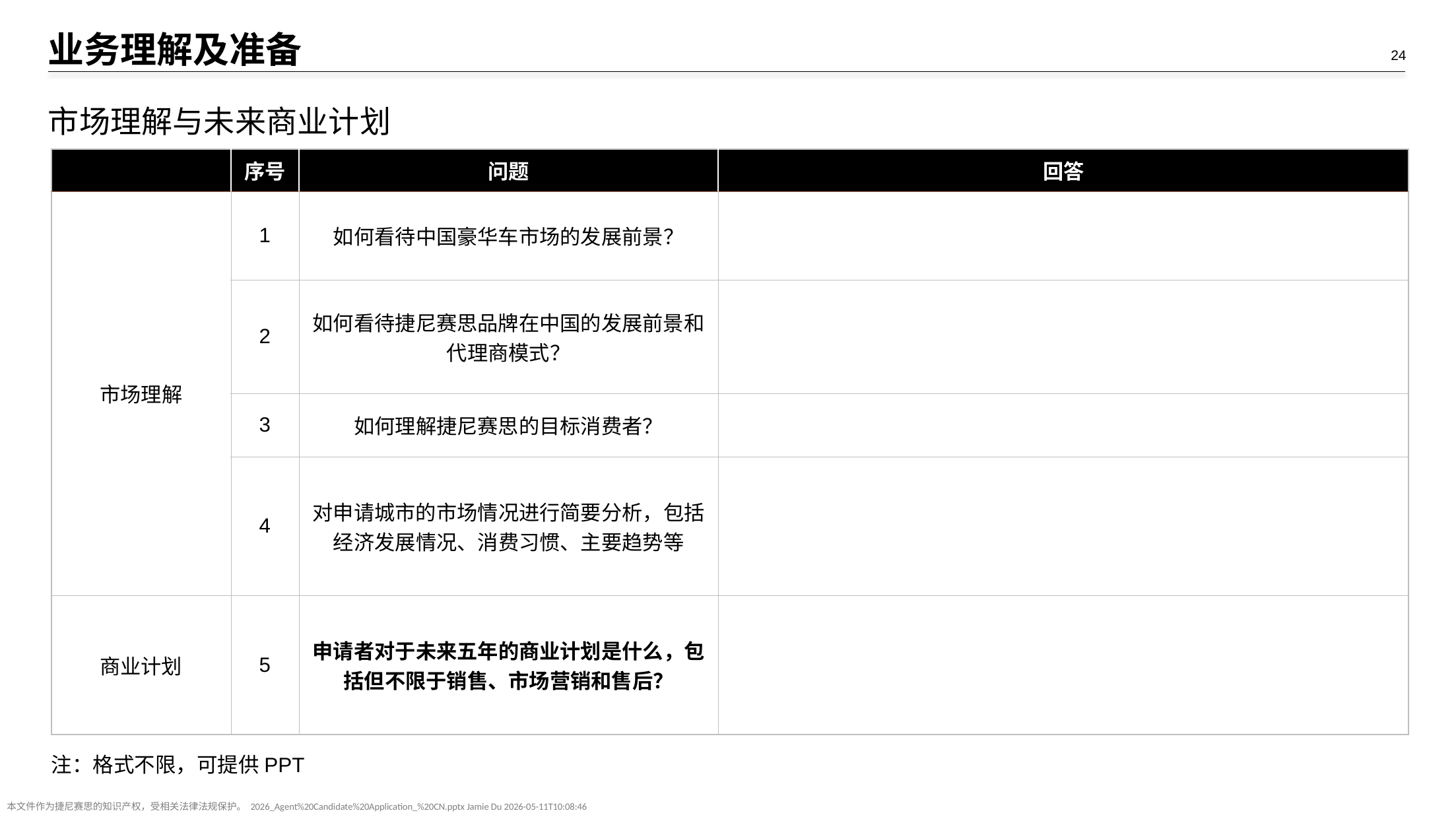

# 业务理解及准备
市场理解与未来商业计划
|  | 序号 | 问题 | 回答 |
| --- | --- | --- | --- |
| 市场理解 | 1 | 如何看待中国豪华车市场的发展前景？ |  |
|  | 2 | 如何看待捷尼赛思品牌在中国的发展前景和代理商模式？ |  |
|  | 3 | 如何理解捷尼赛思的目标消费者？ |  |
|  | 4 | 对申请城市的市场情况进行简要分析，包括经济发展情况、消费习惯、主要趋势等 |  |
| 商业计划 | 5 | 申请者对于未来五年的商业计划是什么，包括但不限于销售、市场营销和售后？ |  |
注：格式不限，可提供PPT